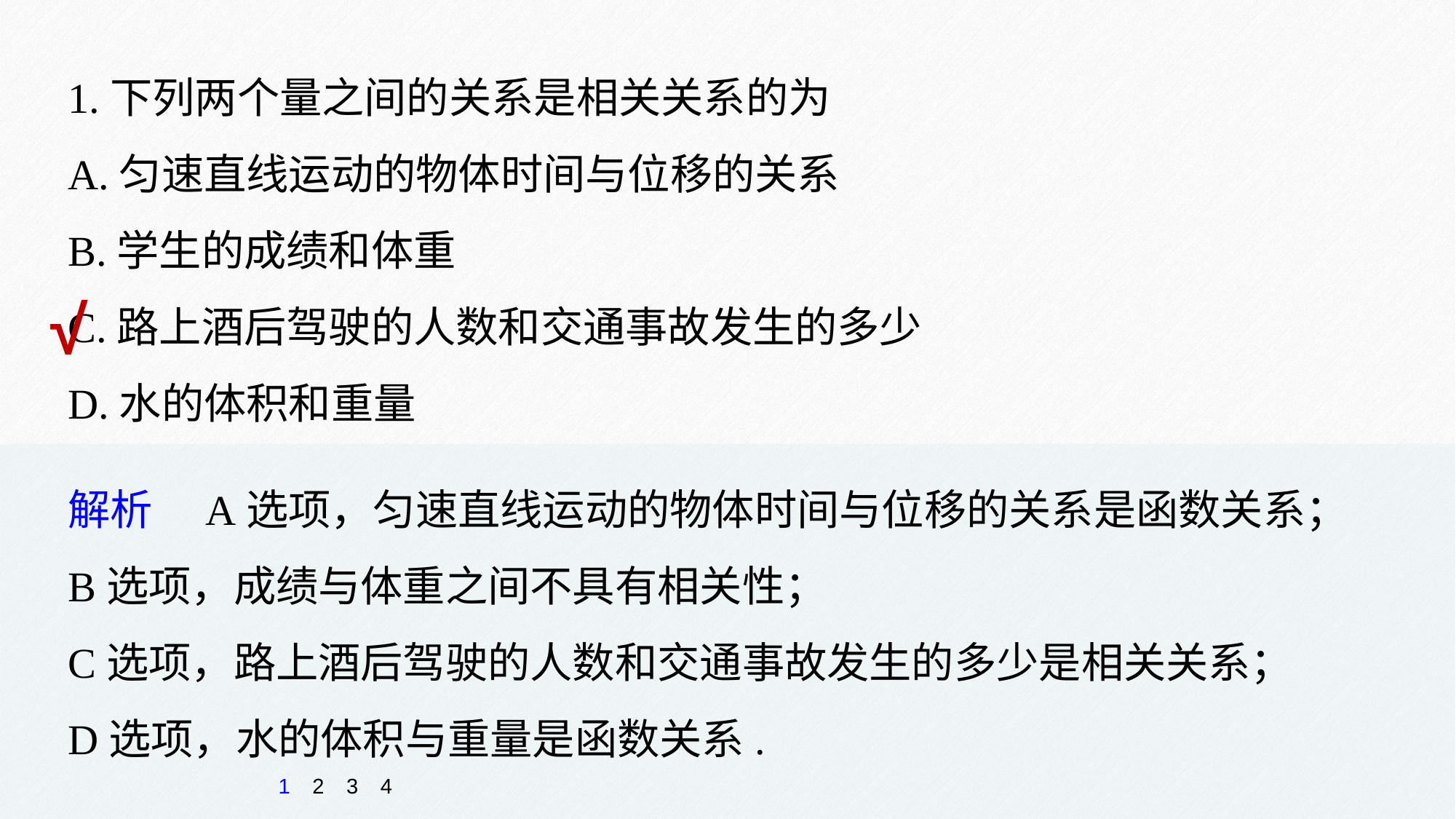

1.下列两个量之间的关系是相关关系的为
A.匀速直线运动的物体时间与位移的关系
B.学生的成绩和体重
C.路上酒后驾驶的人数和交通事故发生的多少
D.水的体积和重量
√
解析　A选项，匀速直线运动的物体时间与位移的关系是函数关系；
B选项，成绩与体重之间不具有相关性；
C选项，路上酒后驾驶的人数和交通事故发生的多少是相关关系；
D选项，水的体积与重量是函数关系.
1
2
3
4